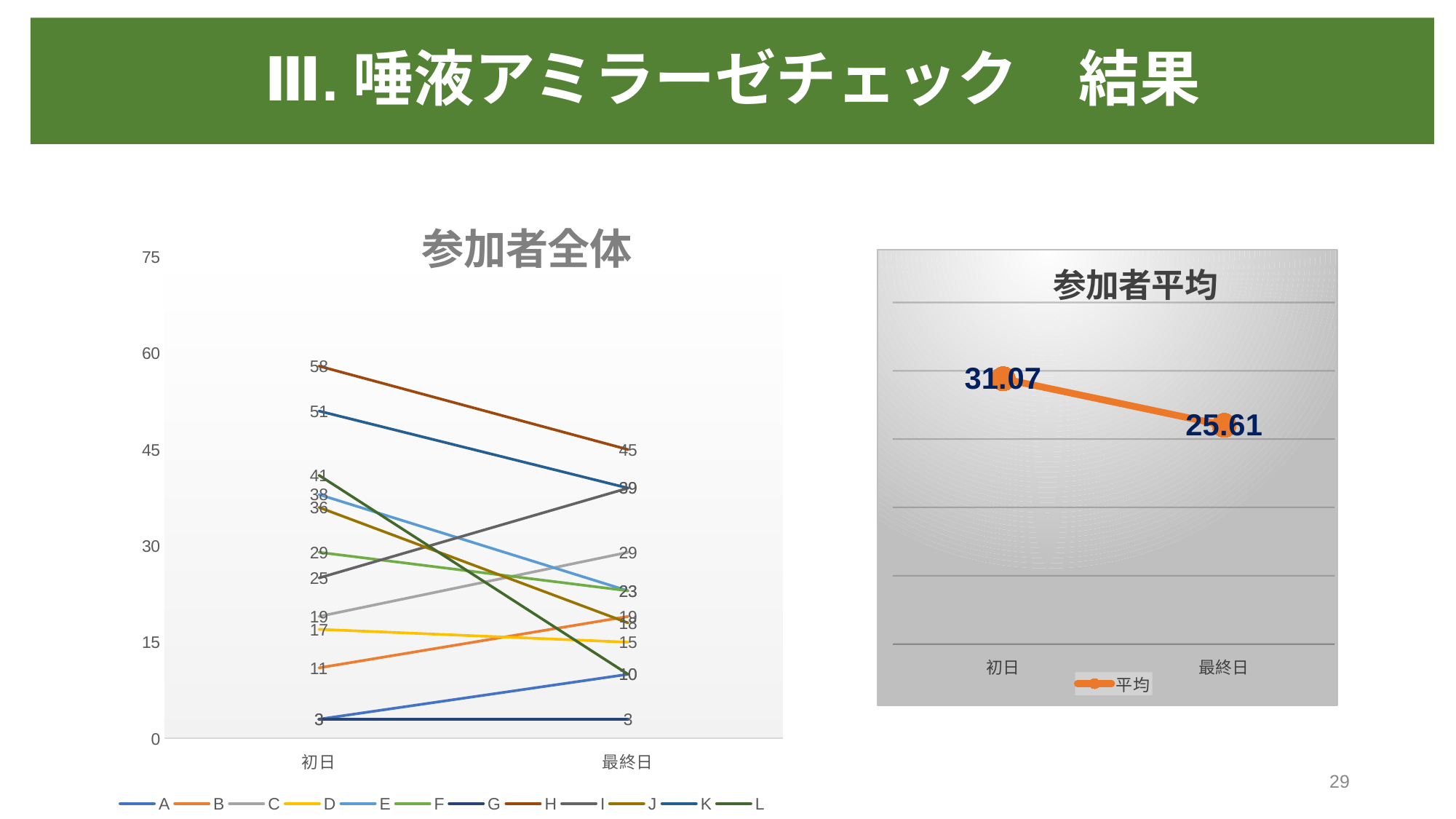

# Ⅲ.唾液アミラーゼチェック　結果

### Chart: 参加者全体

| Category | A | B | C | D | E | F | G | H | I | J | K | L |
|---|---|---|---|---|---|---|---|---|---|---|---|---|
| 初日 | 3.0 | 11.0 | 19.0 | 17.0 | 38.0 | 29.0 | 3.0 | 58.0 | 25.0 | 36.0 | 51.0 | 41.0 |
| 最終日 | 10.0 | 19.0 | 29.0 | 15.0 | 23.0 | 23.0 | 3.0 | 45.0 | 39.0 | 18.0 | 39.0 | 10.0 |

### Chart: 参加者平均

| Category | 平均 |
|---|---|
| 初日 | 31.07 |
| 最終日 | 25.61 |
29